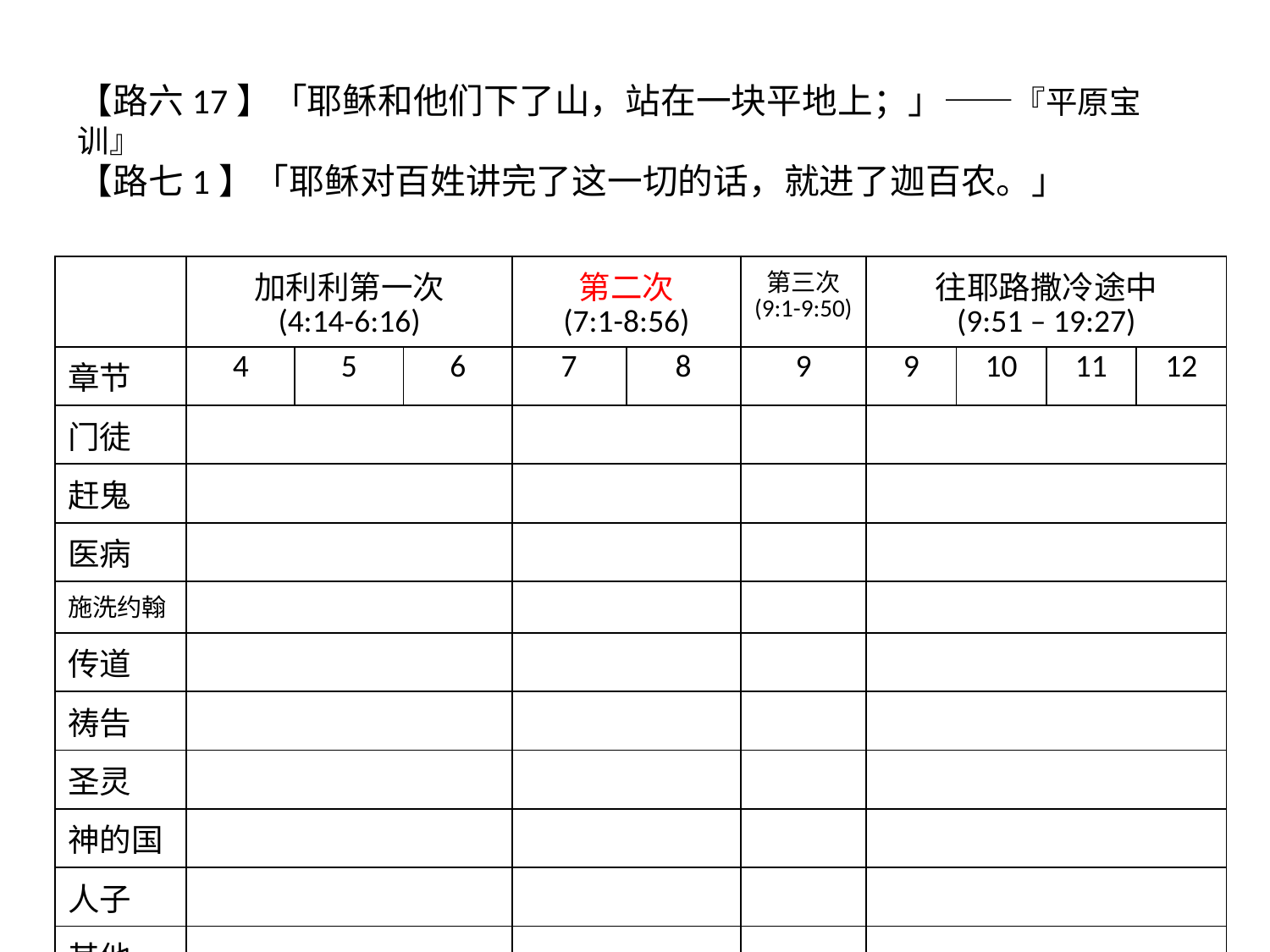

# 【路六17】「耶稣和他们下了山，站在一块平地上；」——『平原宝训』 【路七1】「耶稣对百姓讲完了这一切的话，就进了迦百农。」
|  | 加利利第一次 (4:14-6:16) |  |  | 第二次 (7:1-8:56) |  | 第三次 (9:1-9:50) | 往耶路撒冷途中 (9:51 – 19:27) |  |  |  |
| --- | --- | --- | --- | --- | --- | --- | --- | --- | --- | --- |
| 章节 | 4 | 5 | 6 | 7 | 8 | 9 | 9 | 10 | 11 | 12 |
| 门徒 |  |  |  |  |  |  |  |  |  |  |
| 赶鬼 |  |  |  |  |  |  |  |  |  |  |
| 医病 |  |  |  |  |  |  |  |  |  |  |
| 施洗约翰 |  |  |  |  |  |  |  |  |  |  |
| 传道 |  |  |  |  |  |  |  |  |  |  |
| 祷告 |  |  |  |  |  |  |  |  |  |  |
| 圣灵 |  |  |  |  |  |  |  |  |  |  |
| 神的国 |  |  |  |  |  |  |  |  |  |  |
| 人子 |  |  |  |  |  |  |  |  |  |  |
| 其他 |  |  |  |  |  |  |  |  |  |  |